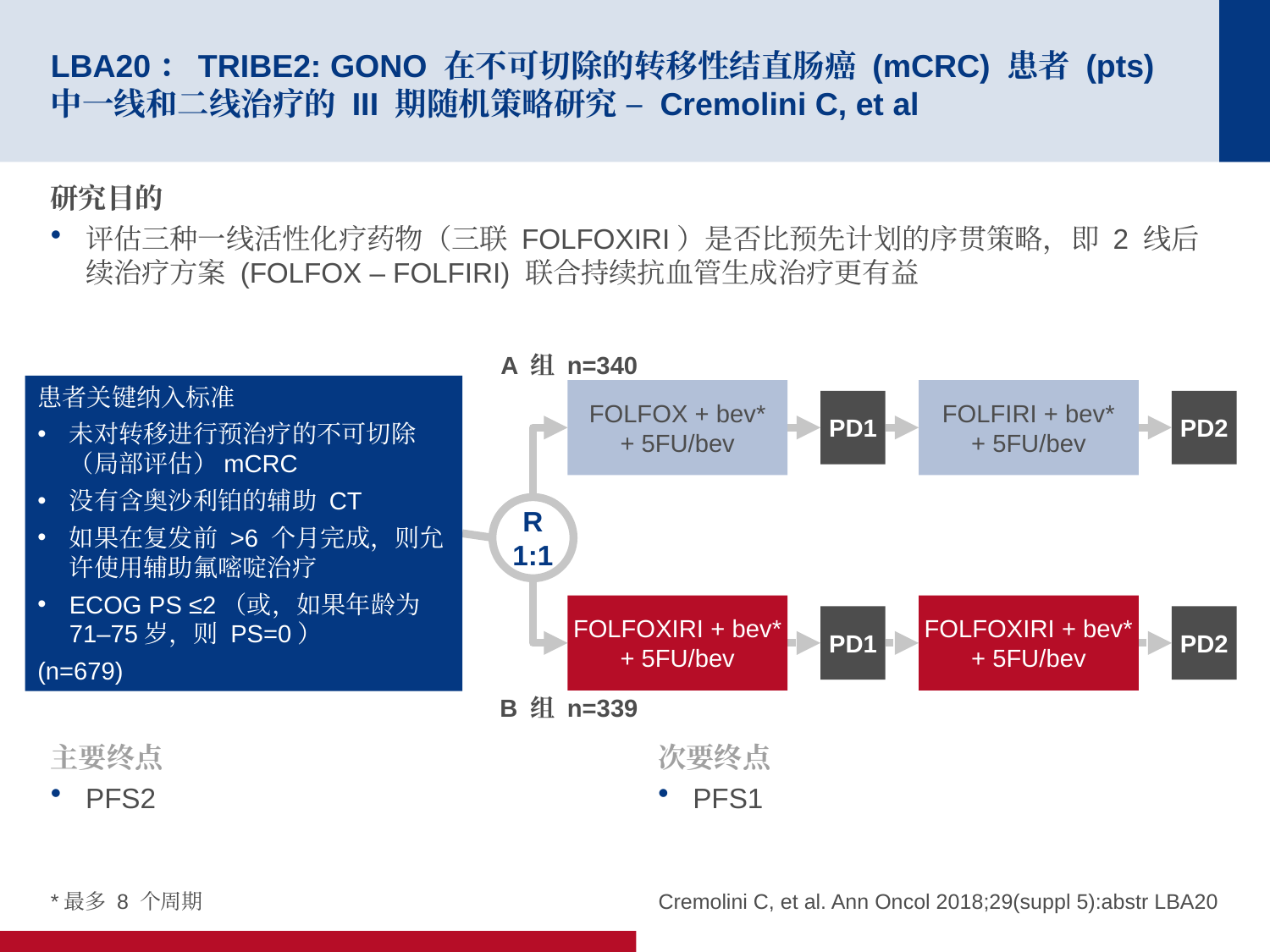

# LBA20：TRIBE2: GONO 在不可切除的转移性结直肠癌 (mCRC) 患者 (pts) 中一线和二线治疗的 III 期随机策略研究 – Cremolini C, et al
研究目的
评估三种一线活性化疗药物（三联 FOLFOXIRI）是否比预先计划的序贯策略，即 2 线后续治疗方案 (FOLFOX – FOLFIRI) 联合持续抗血管生成治疗更有益

A 组 n=340
患者关键纳入标准
未对转移进行预治疗的不可切除
（局部评估）mCRC
没有含奥沙利铂的辅助 CT
如果在复发前 >6 个月完成，则允许使用辅助氟嘧啶治疗
ECOG PS ≤2（或，如果年龄为 71–75岁，则 PS=0）
(n=679)
FOLFOX + bev*
+ 5FU/bev
FOLFIRI + bev*
+ 5FU/bev
PD1
PD2
R
1:1
FOLFOXIRI + bev*
+ 5FU/bev
FOLFOXIRI + bev*
+ 5FU/bev
PD1
PD2
B 组 n=339
主要终点
PFS2
次要终点
PFS1
*最多 8 个周期
Cremolini C, et al. Ann Oncol 2018;29(suppl 5):abstr LBA20